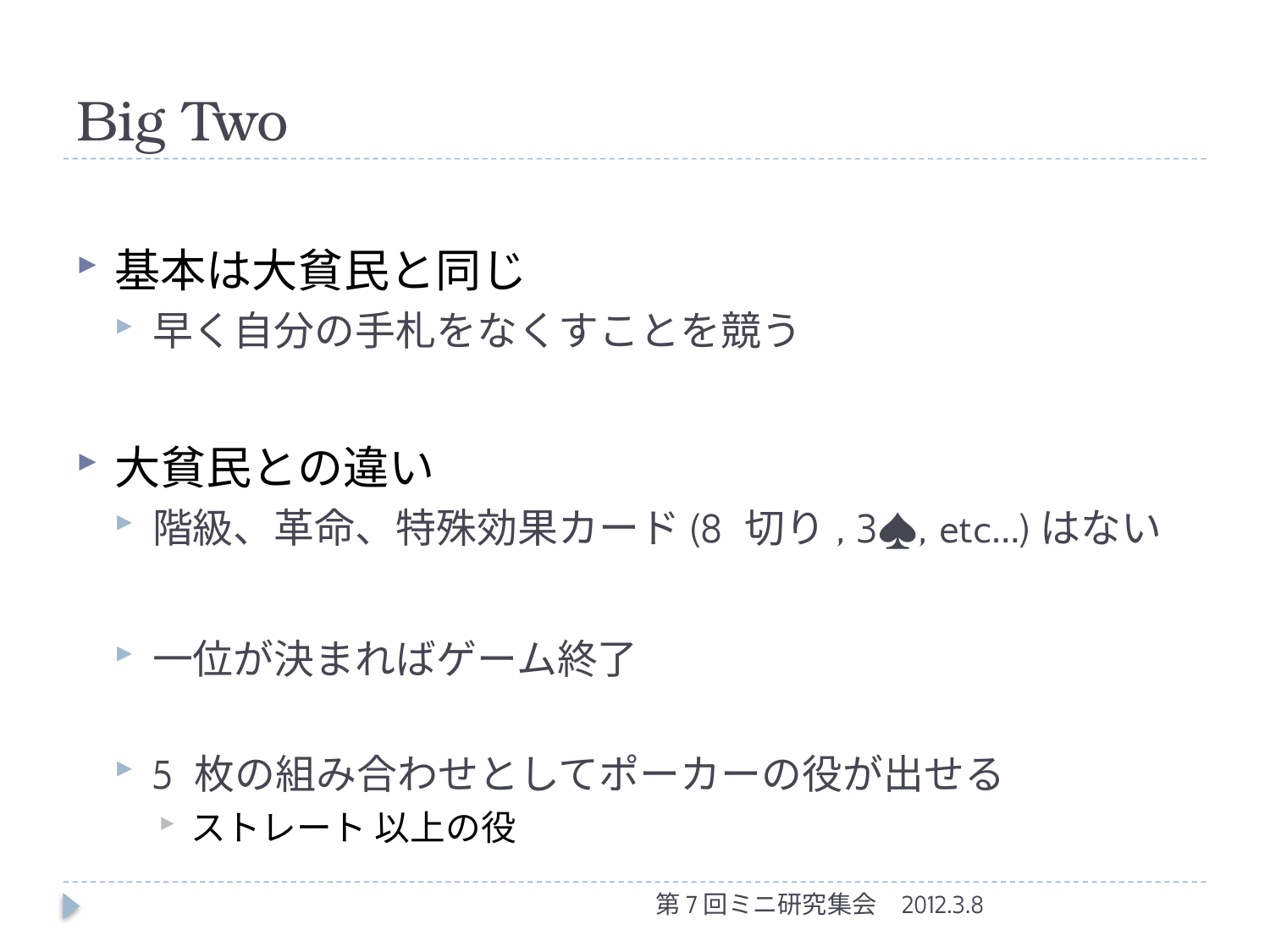

# Big Two

基本は大貧民と同じ
早く自分の手札をなくすことを競う

大貧民との違い
階級、革命、特殊効果カード(8 切り, 3♠, etc…)はない

一位が決まればゲーム終了

5 枚の組み合わせとしてポーカーの役が出せる
ストレート 以上の役

第7回ミニ研究集会
2012.3.8